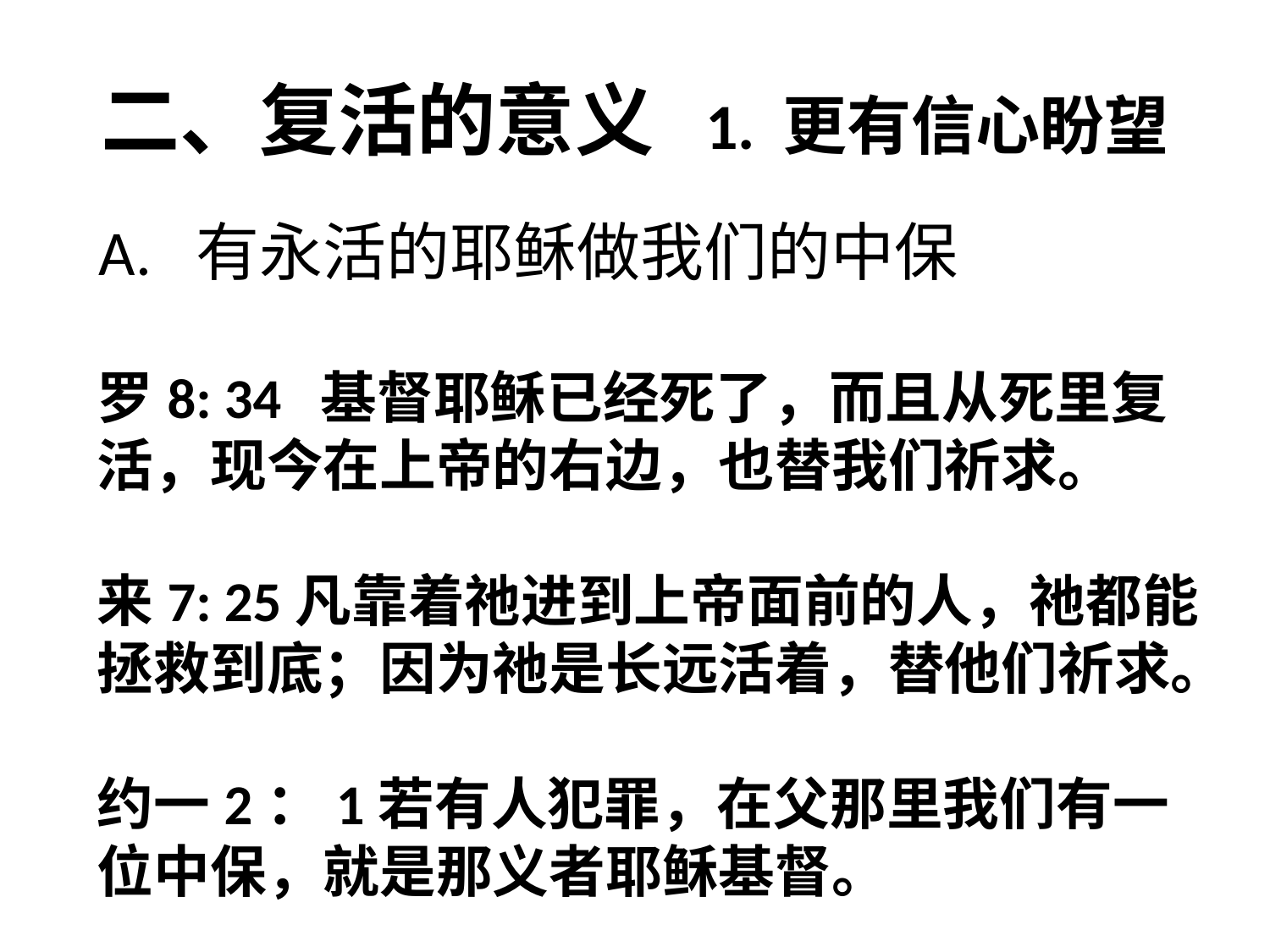

# 二、复活的意义  1. 更有信心盼望
A.  有永活的耶稣做我们的中保
罗8: 34  基督耶稣已经死了，而且从死里复活，现今在上帝的右边，也替我们祈求。

来7: 25凡靠着祂进到上帝面前的人，祂都能拯救到底；因为祂是长远活着，替他们祈求。

约一2：1若有人犯罪，在父那里我们有一位中保，就是那义者耶稣基督。